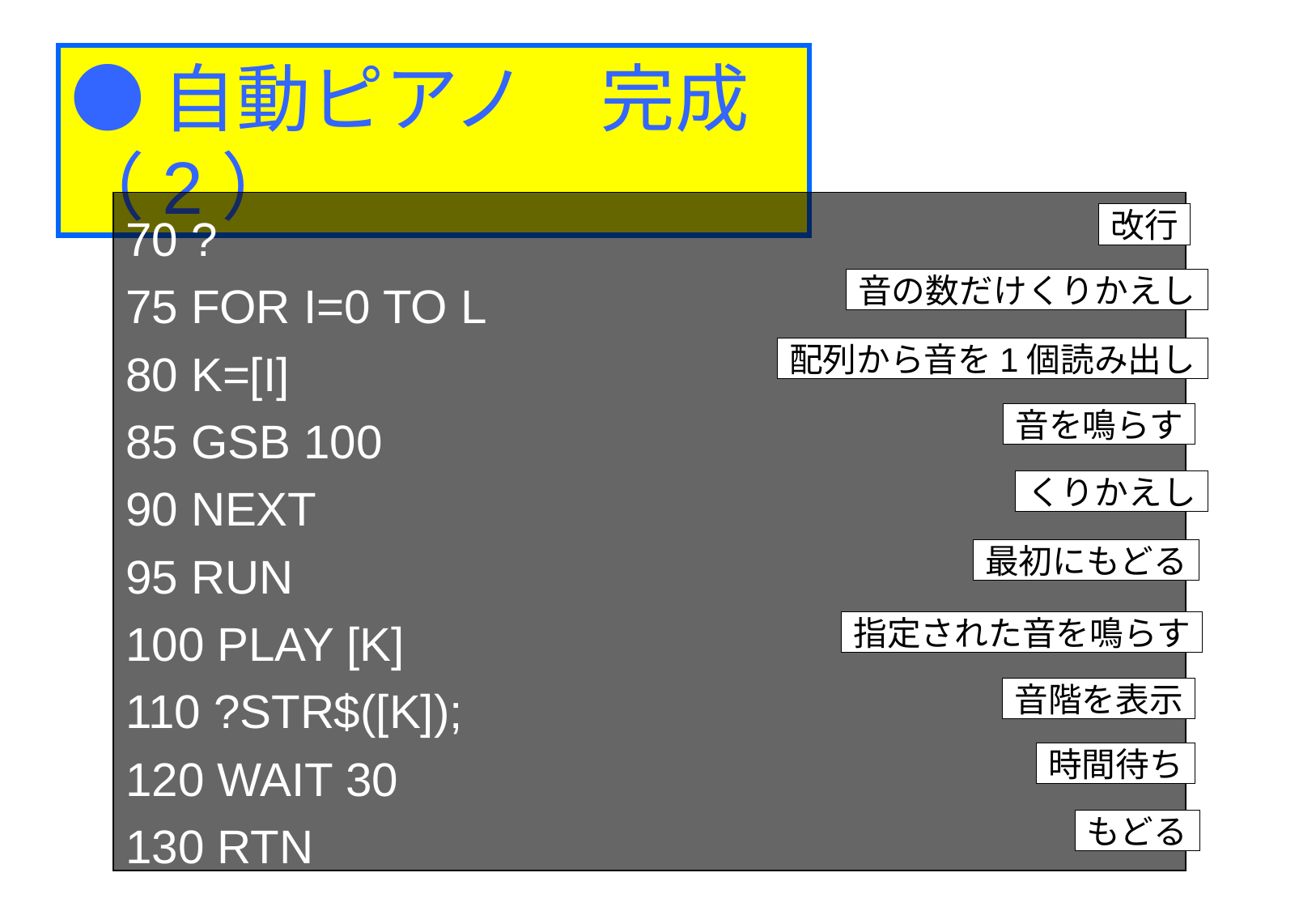

●自動ピアノ　完成（2）
70 ?
75 FOR I=0 TO L
80 K=[I]
85 GSB 100
90 NEXT
95 RUN
100 PLAY [K]
110 ?STR$([K]);
120 WAIT 30
130 RTN
改行
音の数だけくりかえし
配列から音を1個読み出し
音を鳴らす
くりかえし
最初にもどる
指定された音を鳴らす
音階を表示
時間待ち
もどる